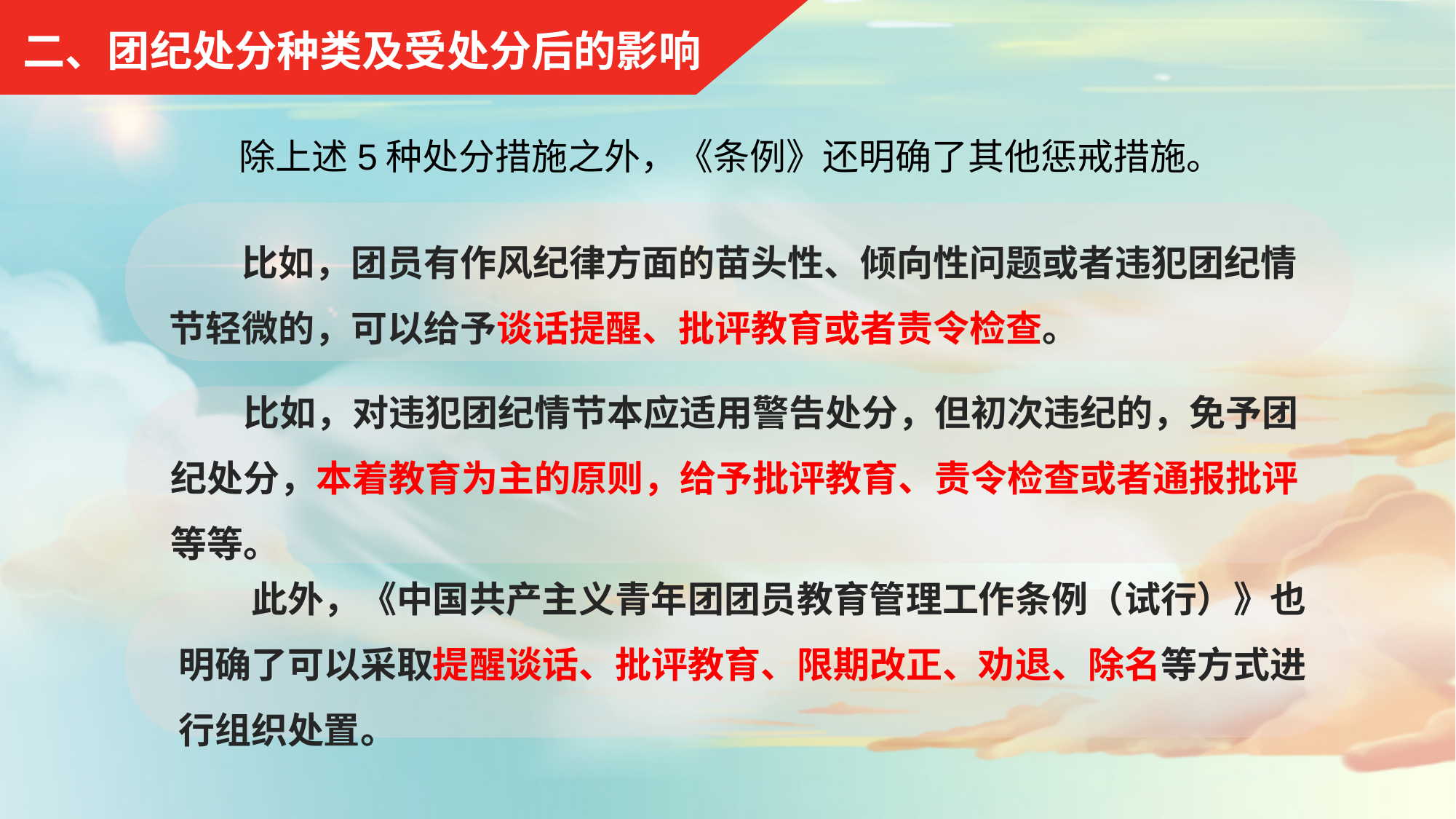

二、团纪处分种类及受处分后的影响
除上述5种处分措施之外，《条例》还明确了其他惩戒措施。

比如，团员有作风纪律方面的苗头性、倾向性问题或者违犯团纪情节轻微的，可以给予谈话提醒、批评教育或者责令检查。

比如，对违犯团纪情节本应适用警告处分，但初次违纪的，免予团纪处分，本着教育为主的原则，给予批评教育、责令检查或者通报批评等等。
此外，《中国共产主义青年团团员教育管理工作条例（试行）》也明确了可以采取提醒谈话、批评教育、限期改正、劝退、除名等方式进行组织处置。